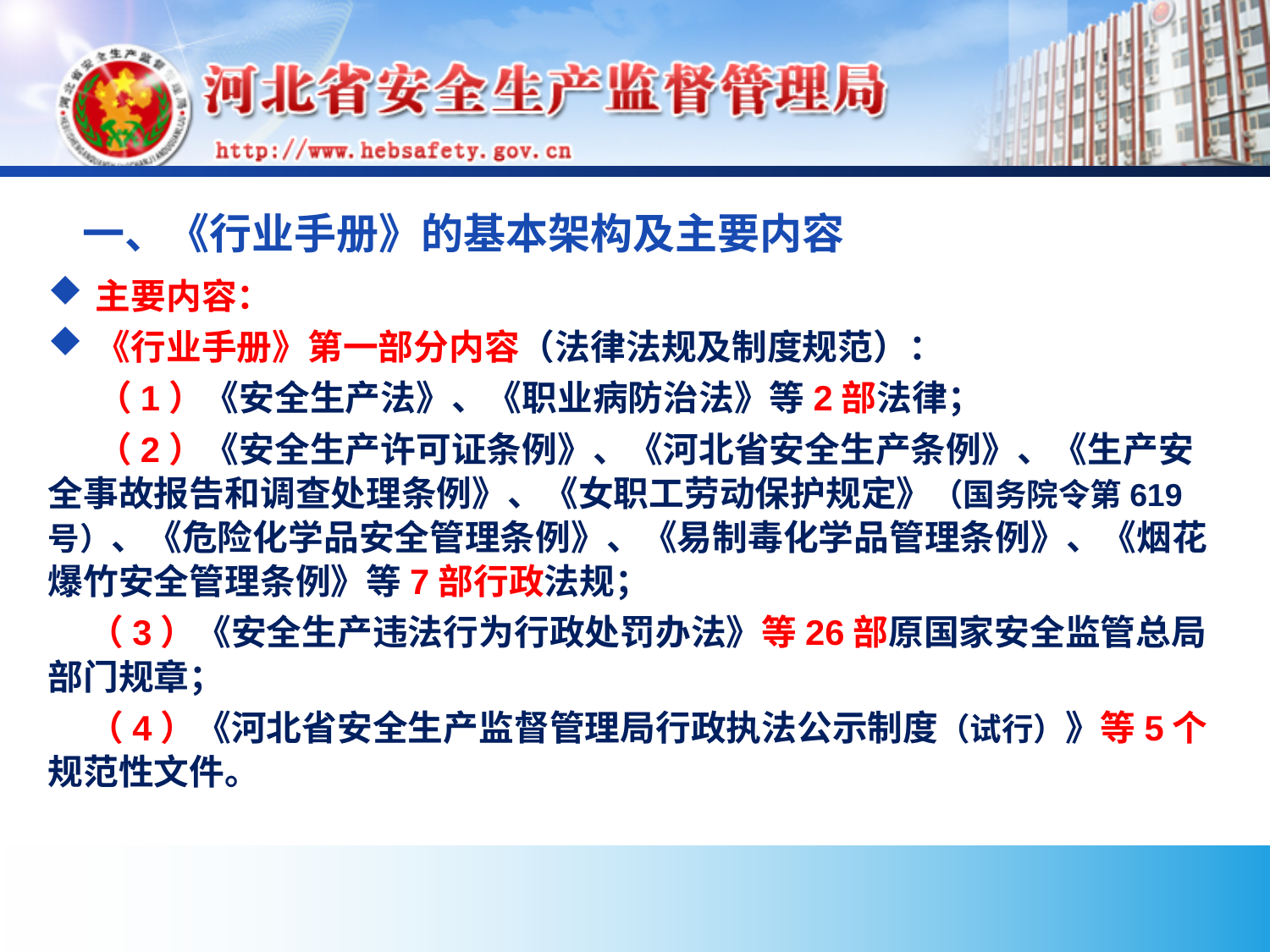

# 一、《行业手册》的基本架构及主要内容
主要内容：
《行业手册》第一部分内容（法律法规及制度规范）：
     （1）《安全生产法》、《职业病防治法》等2部法律；
     （2）《安全生产许可证条例》、《河北省安全生产条例》、《生产安全事故报告和调查处理条例》、《女职工劳动保护规定》（国务院令第619号）、《危险化学品安全管理条例》、《易制毒化学品管理条例》、《烟花爆竹安全管理条例》等7部行政法规；
    （3）《安全生产违法行为行政处罚办法》等26部原国家安全监管总局部门规章；
    （4）《河北省安全生产监督管理局行政执法公示制度（试行）》等5个规范性文件。